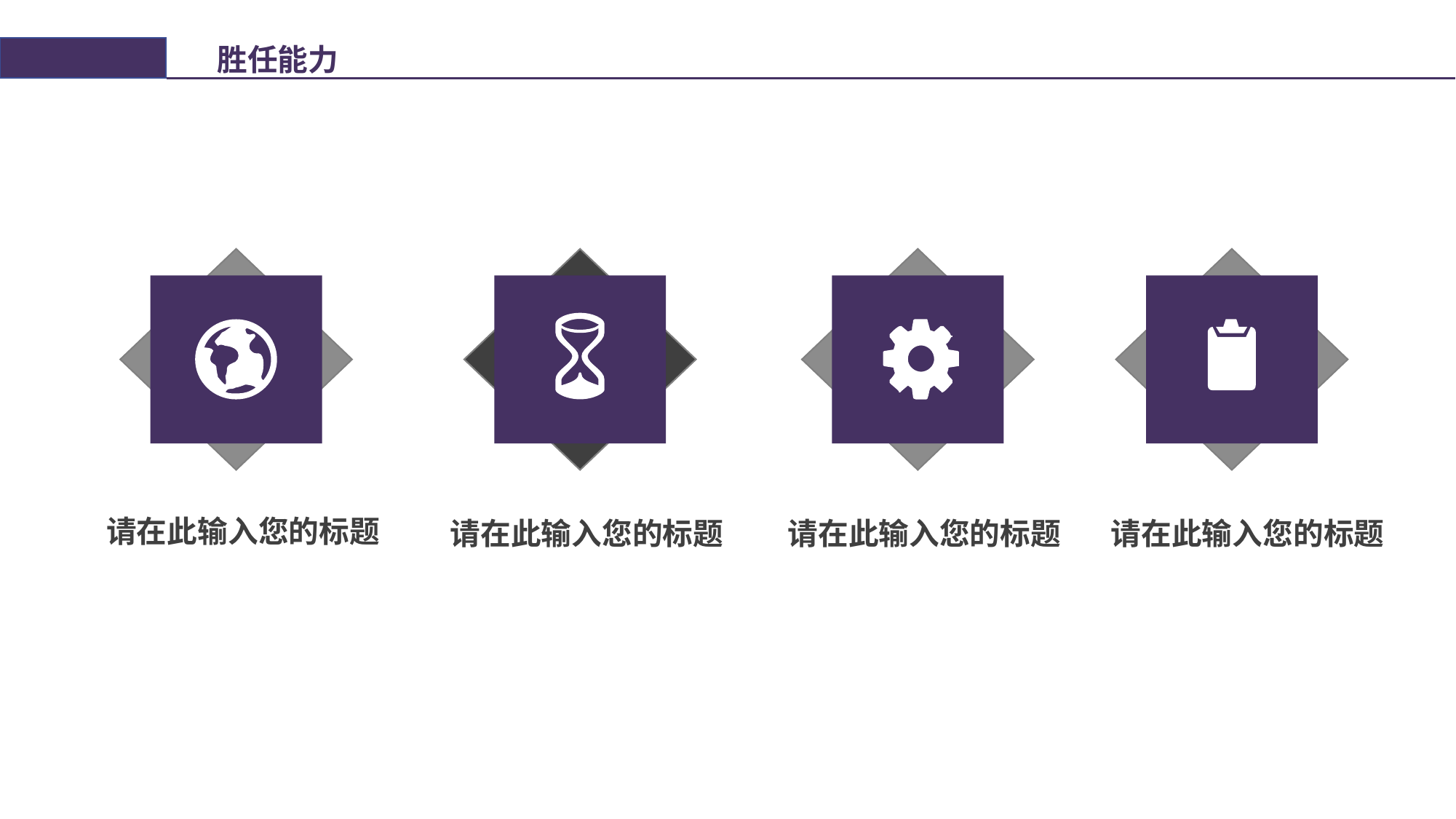

胜任能力

请在此输入您的标题
请在此输入您的标题
请在此输入您的标题
请在此输入您的标题